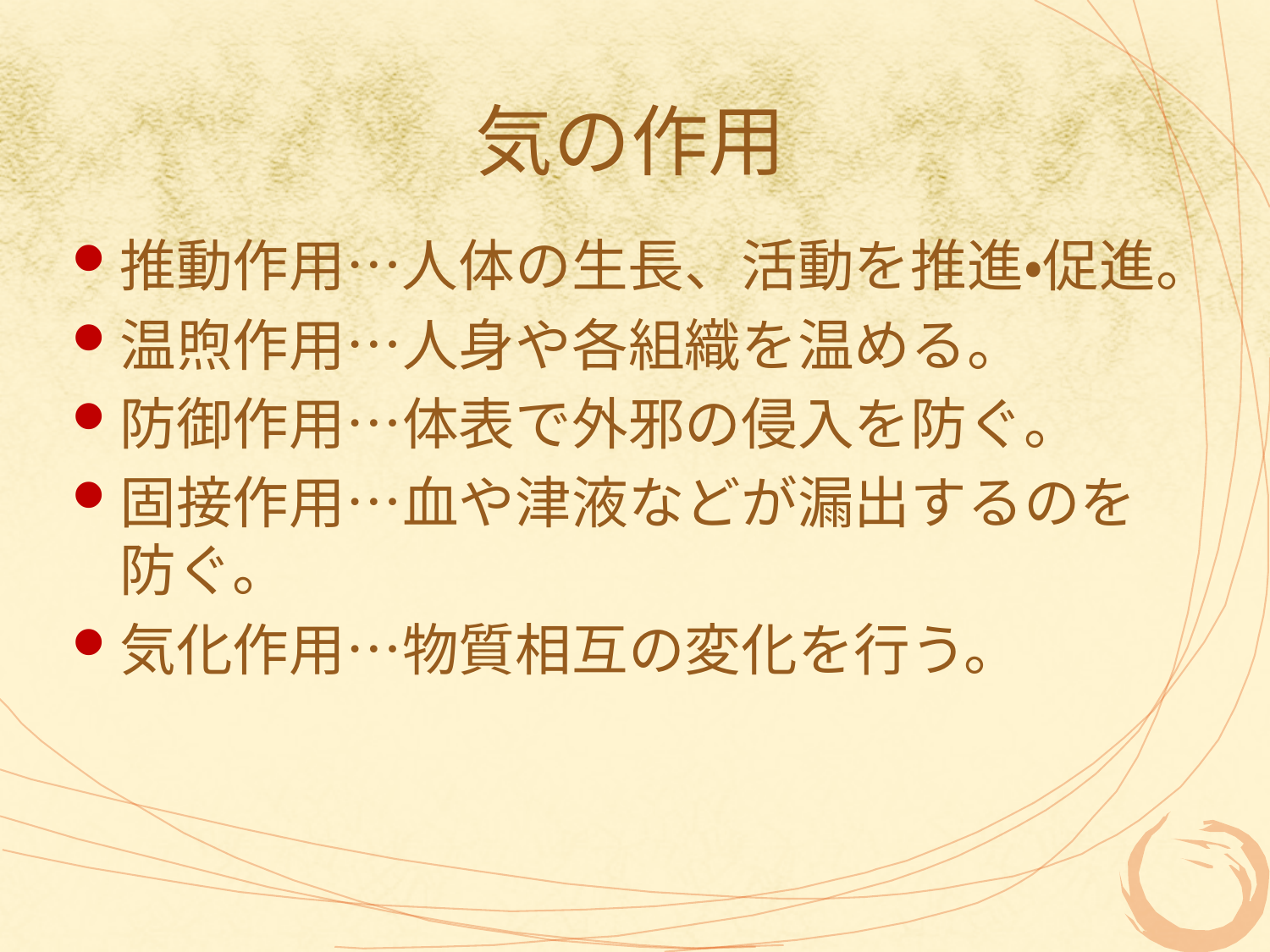

# 気の作用
推動作用…人体の生長、活動を推進・促進。
温煦作用…人身や各組織を温める。
防御作用…体表で外邪の侵入を防ぐ。
固接作用…血や津液などが漏出するのを防ぐ。
気化作用…物質相互の変化を行う。